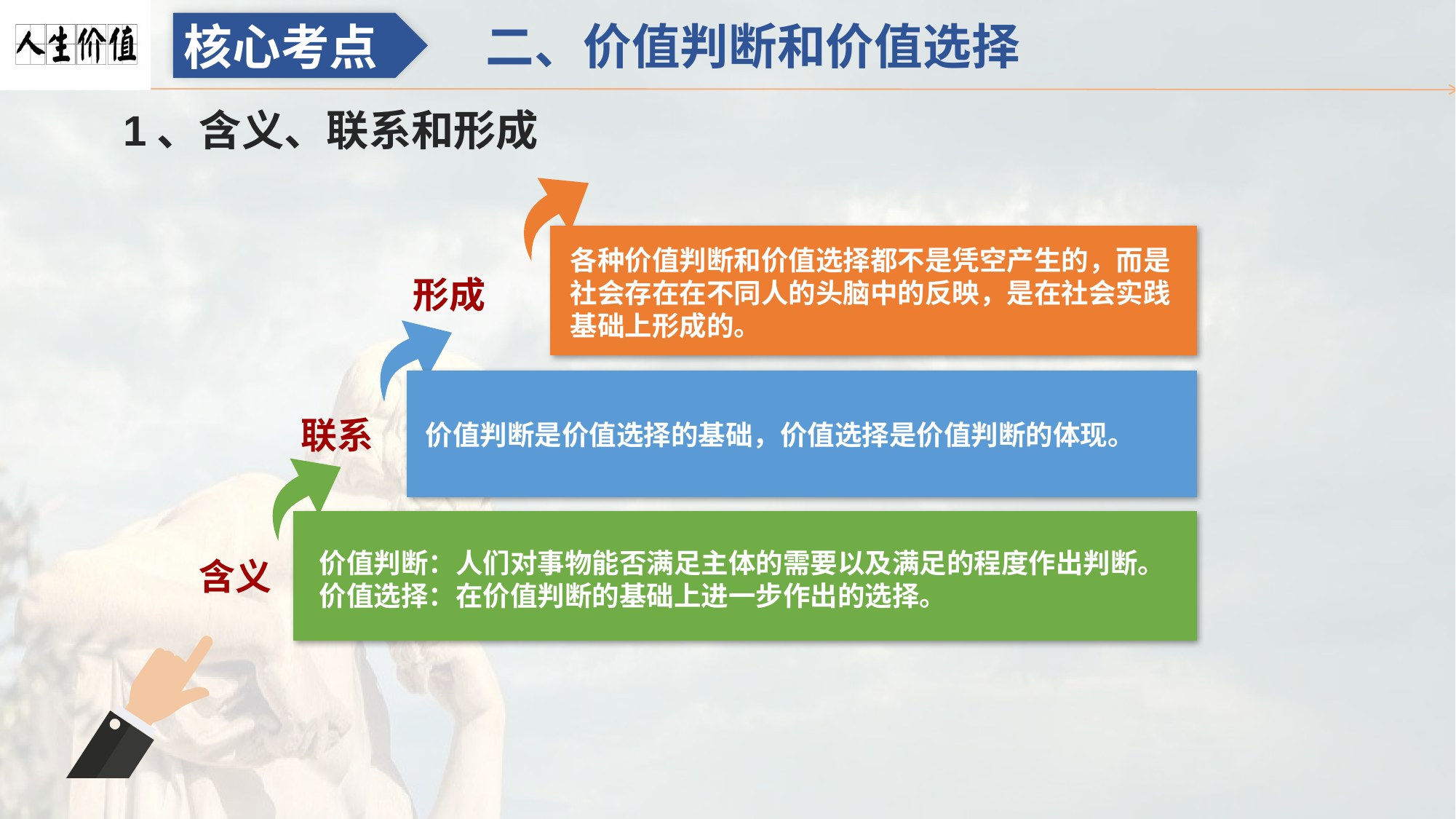

二、价值判断和价值选择
核心考点
1、含义、联系和形成

各种价值判断和价值选择都不是凭空产生的，而是社会存在在不同人的头脑中的反映，是在社会实践基础上形成的。
形成

价值判断是价值选择的基础，价值选择是价值判断的体现。
联系

价值判断：人们对事物能否满足主体的需要以及满足的程度作出判断。
价值选择：在价值判断的基础上进一步作出的选择。
含义